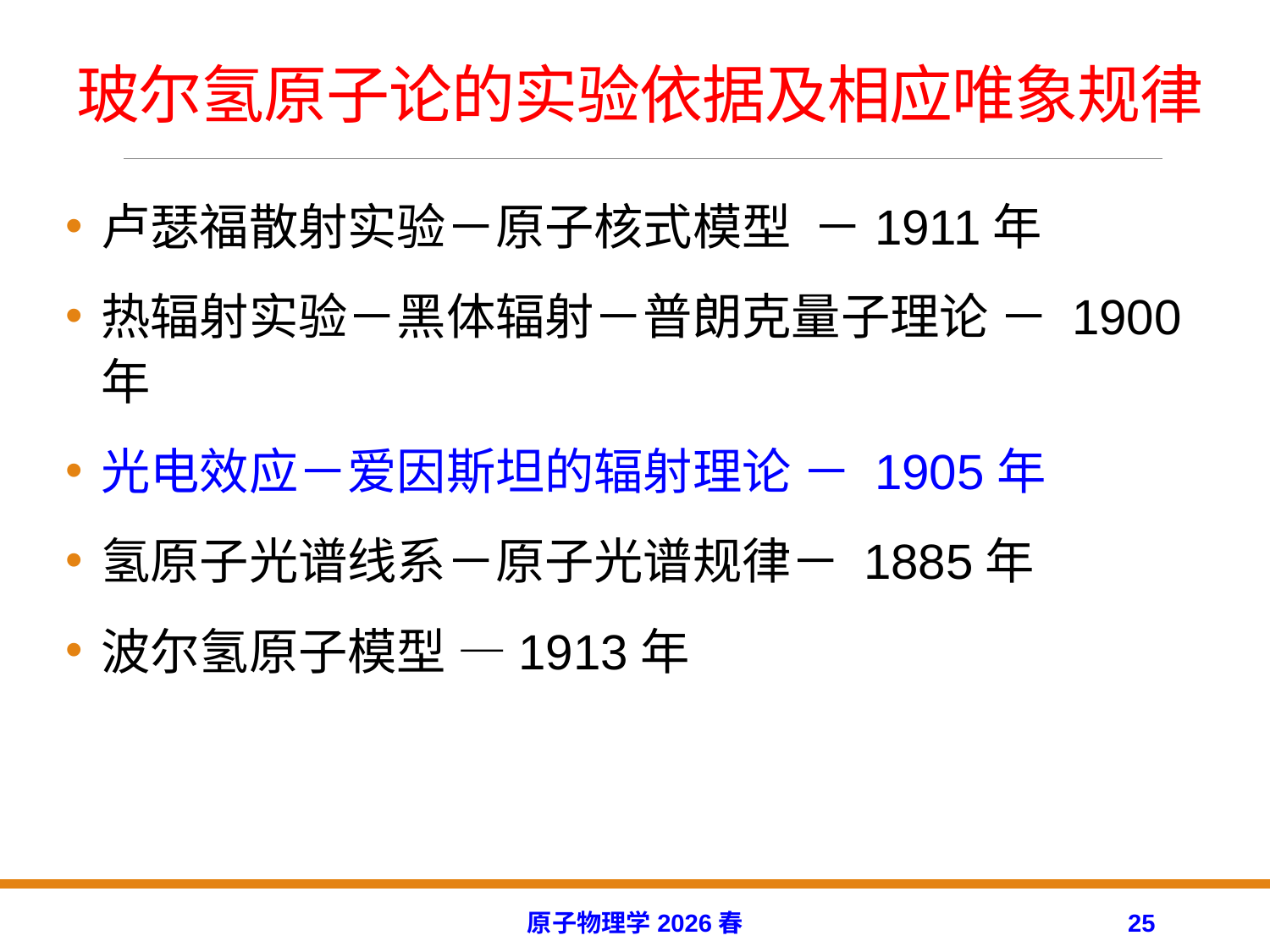

# 玻尔氢原子论的实验依据及相应唯象规律
卢瑟福散射实验－原子核式模型  －1911年
热辐射实验－黑体辐射－普朗克量子理论 － 1900 年
光电效应－爱因斯坦的辐射理论 － 1905年
氢原子光谱线系－原子光谱规律－ 1885年
波尔氢原子模型 —1913年
原子物理学2026春
25